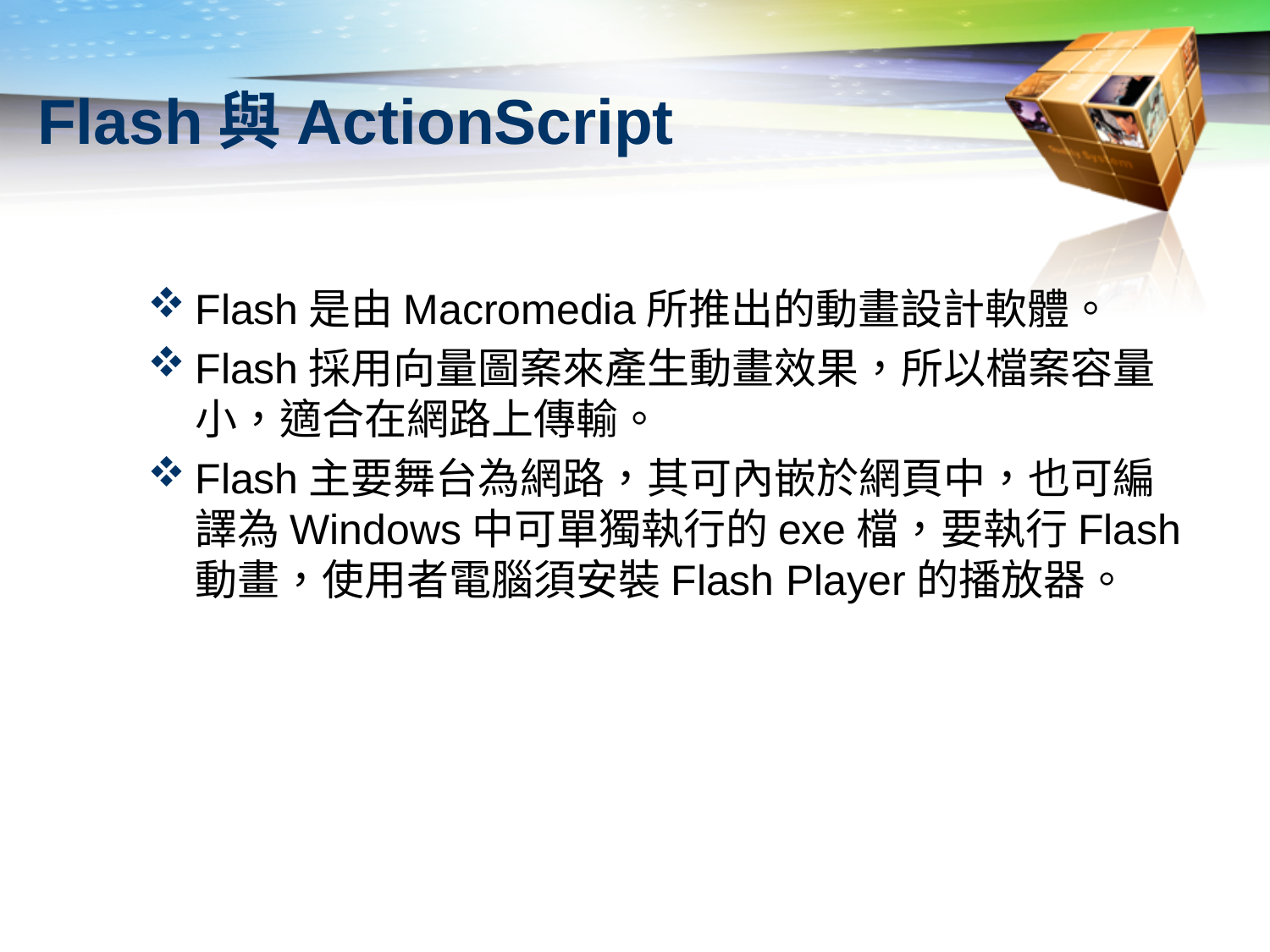

# Flash與ActionScript
Flash是由Macromedia所推出的動畫設計軟體。
Flash採用向量圖案來產生動畫效果，所以檔案容量小，適合在網路上傳輸。
Flash主要舞台為網路，其可內嵌於網頁中，也可編譯為Windows中可單獨執行的exe檔，要執行Flash動畫，使用者電腦須安裝Flash Player的播放器。